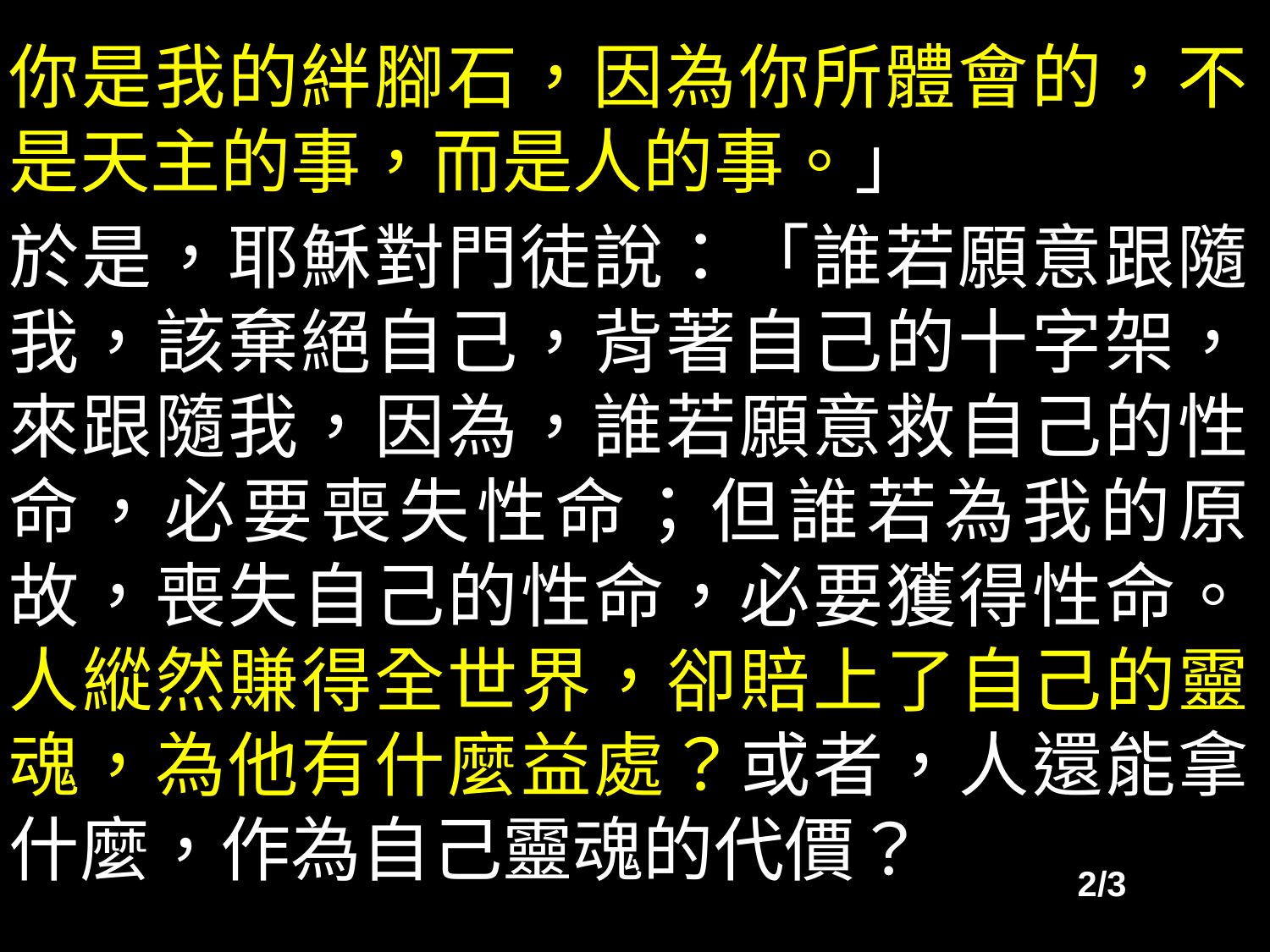

你是我的絆腳石，因為你所體會的，不是天主的事，而是人的事。」
於是，耶穌對門徒說：「誰若願意跟隨我，該棄絕自己，背著自己的十字架，來跟隨我，因為，誰若願意救自己的性命，必要喪失性命；但誰若為我的原故，喪失自己的性命，必要獲得性命。人縱然賺得全世界，卻賠上了自己的靈魂，為他有什麼益處？或者，人還能拿什麼，作為自己靈魂的代價？

2/3